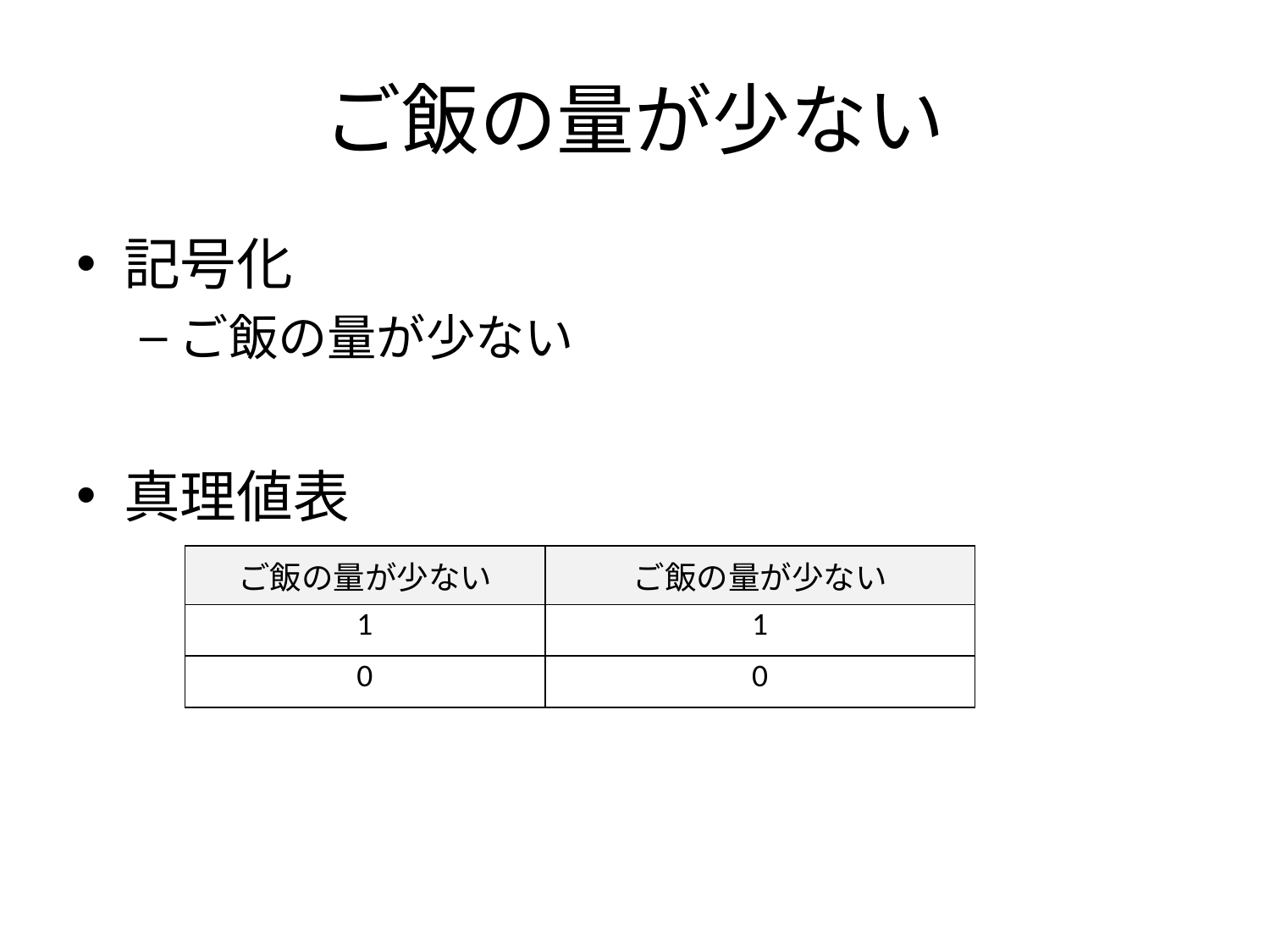

# ご飯の量が少ない
記号化
ご飯の量が少ない

真理値表
| ご飯の量が少ない | ご飯の量が少ない |
| --- | --- |
| 1 | 1 |
| 0 | 0 |